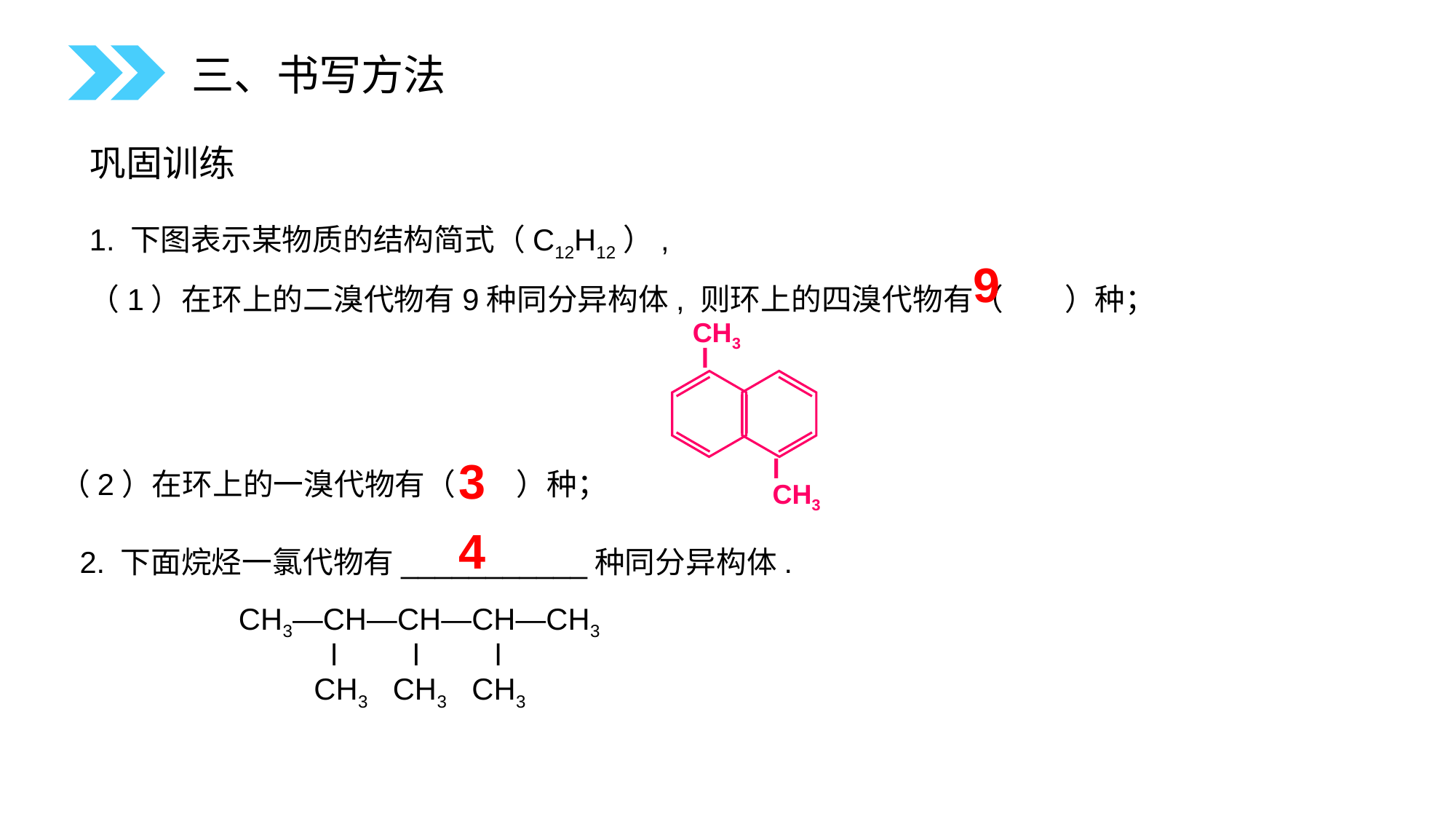

三、书写方法
巩固训练
1. 下图表示某物质的结构简式（C12H12）,
（1）在环上的二溴代物有9种同分异构体, 则环上的四溴代物有（　　）种；
9
CH3
  l

l
CH3

3
（2）在环上的一溴代物有（         ）种；
4
2. 下面烷烃一氯代物有___________种同分异构体.
                   CH3—CH—CH—CH—CH3
                              l         l         l
                            CH3   CH3   CH3